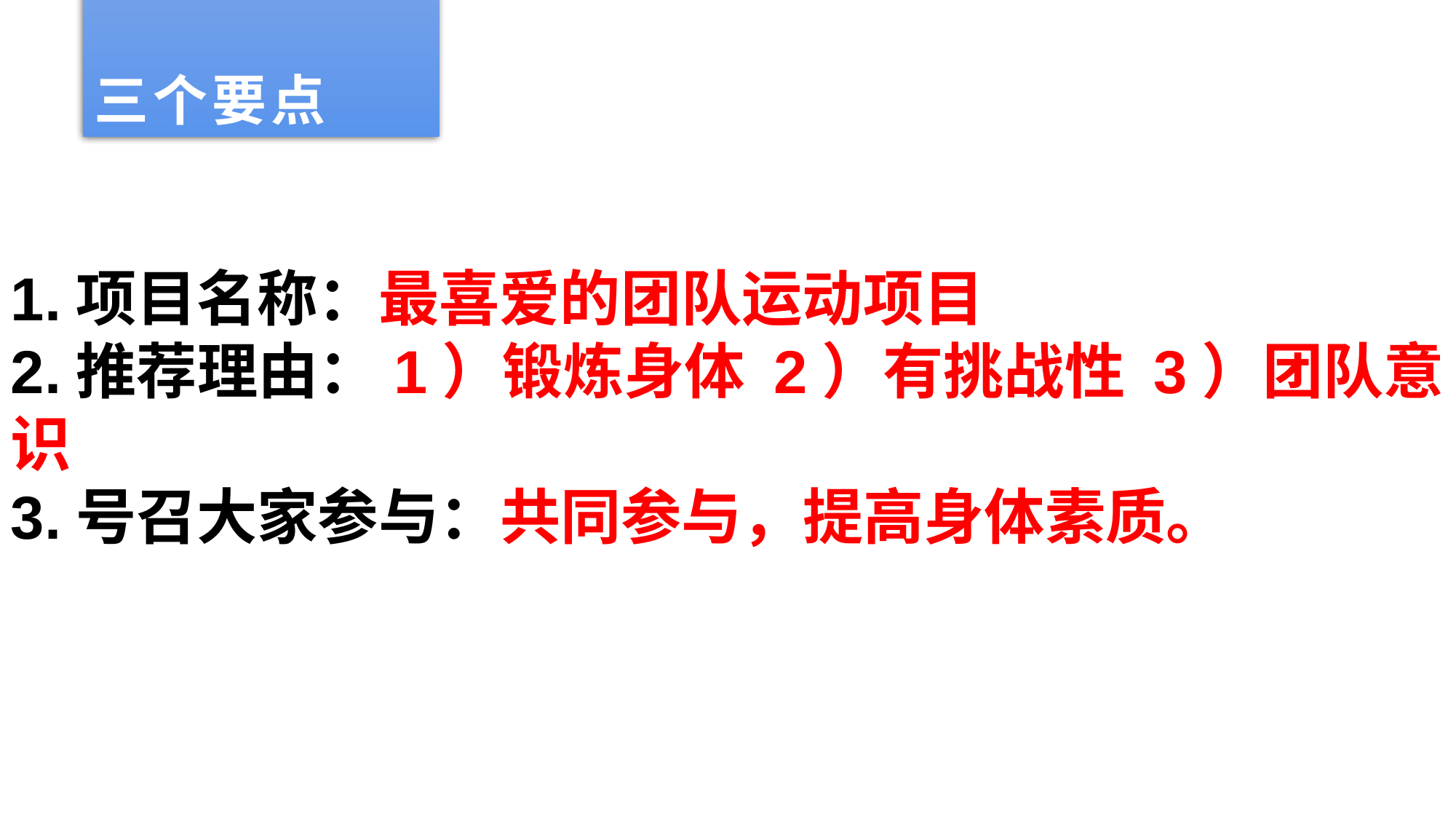

# 三个要点
1.项目名称：最喜爱的团队运动项目
2.推荐理由：1）锻炼身体 2）有挑战性 3）团队意识
3.号召大家参与：共同参与，提高身体素质。